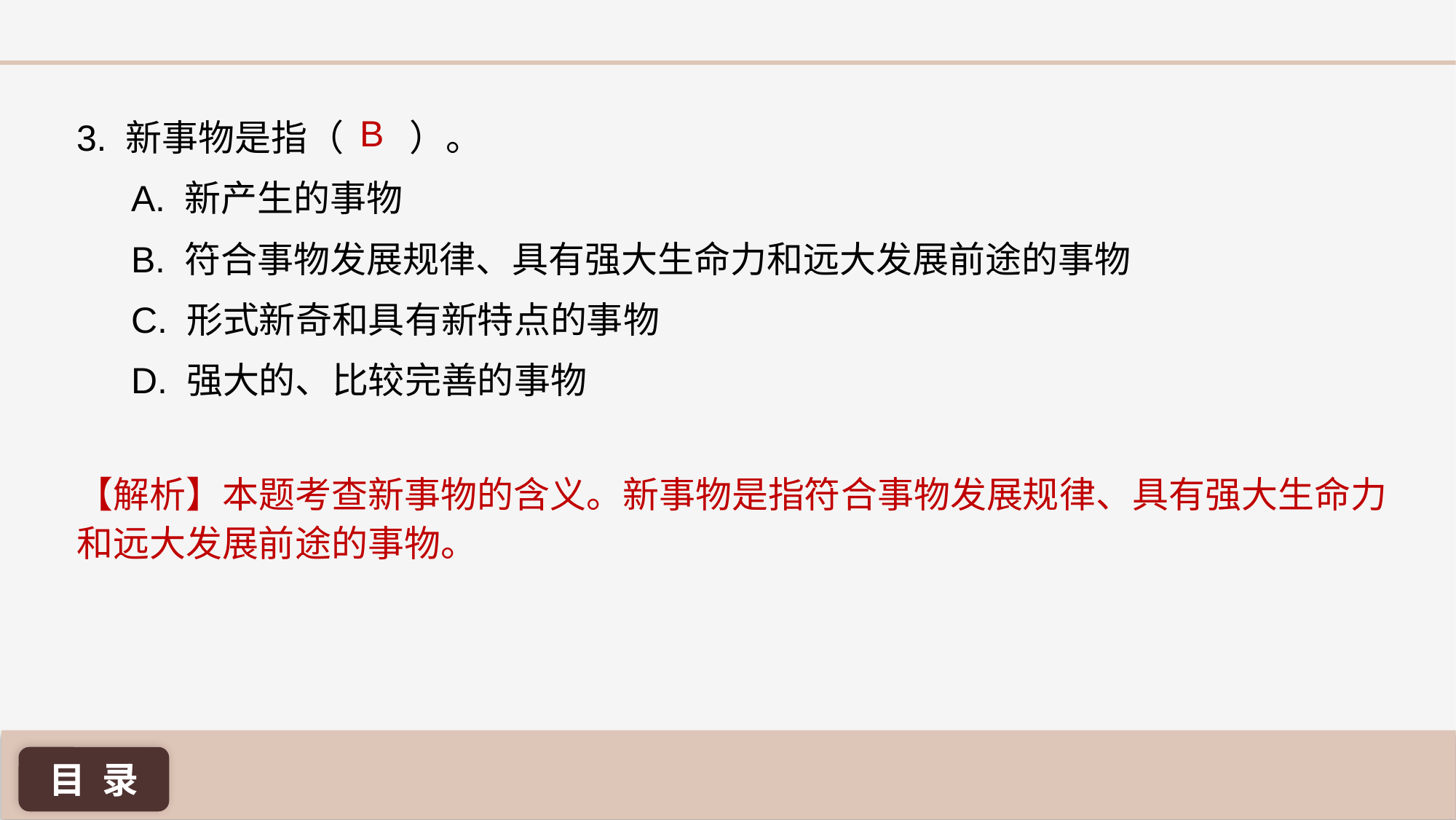

B
3. 新事物是指（        ）。
A. 新产生的事物
B. 符合事物发展规律、具有强大生命力和远大发展前途的事物
C. 形式新奇和具有新特点的事物
D. 强大的、比较完善的事物
【解析】本题考查新事物的含义。新事物是指符合事物发展规律、具有强大生命力和远大发展前途的事物。